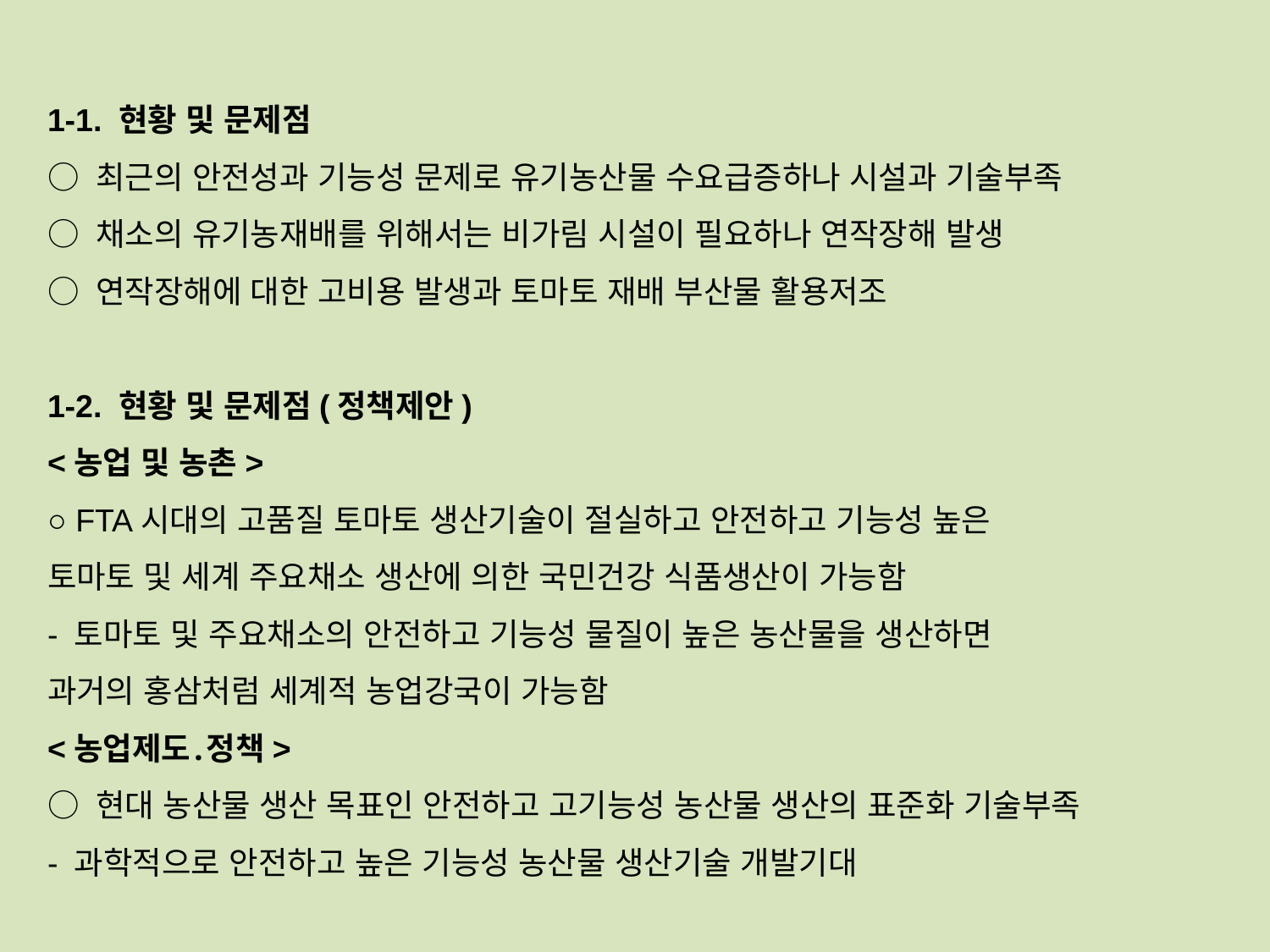

1-1. 현황 및 문제점
○ 최근의 안전성과 기능성 문제로 유기농산물 수요급증하나 시설과 기술부족
○ 채소의 유기농재배를 위해서는 비가림 시설이 필요하나 연작장해 발생
○ 연작장해에 대한 고비용 발생과 토마토 재배 부산물 활용저조

1-2. 현황 및 문제점(정책제안)
<농업 및 농촌>
○ FTA시대의 고품질 토마토 생산기술이 절실하고 안전하고 기능성 높은
토마토 및 세계 주요채소 생산에 의한 국민건강 식품생산이 가능함
- 토마토 및 주요채소의 안전하고 기능성 물질이 높은 농산물을 생산하면
과거의 홍삼처럼 세계적 농업강국이 가능함
<농업제도․정책>
○ 현대 농산물 생산 목표인 안전하고 고기능성 농산물 생산의 표준화 기술부족
- 과학적으로 안전하고 높은 기능성 농산물 생산기술 개발기대